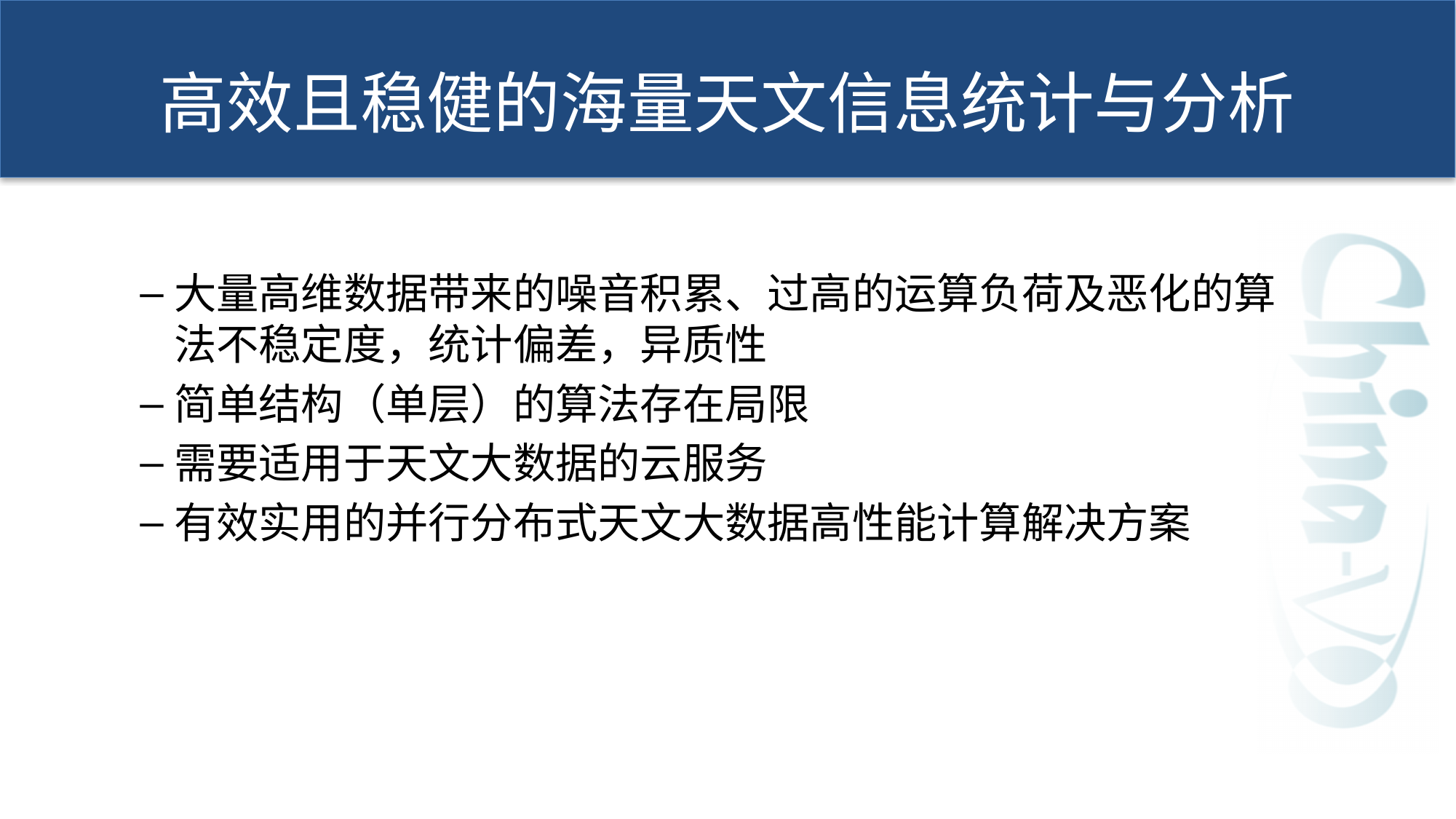

# 高效且稳健的海量天文信息统计与分析

大量高维数据带来的噪音积累、过高的运算负荷及恶化的算法不稳定度，统计偏差，异质性
简单结构（单层）的算法存在局限
需要适用于天文大数据的云服务
有效实用的并行分布式天文大数据高性能计算解决方案